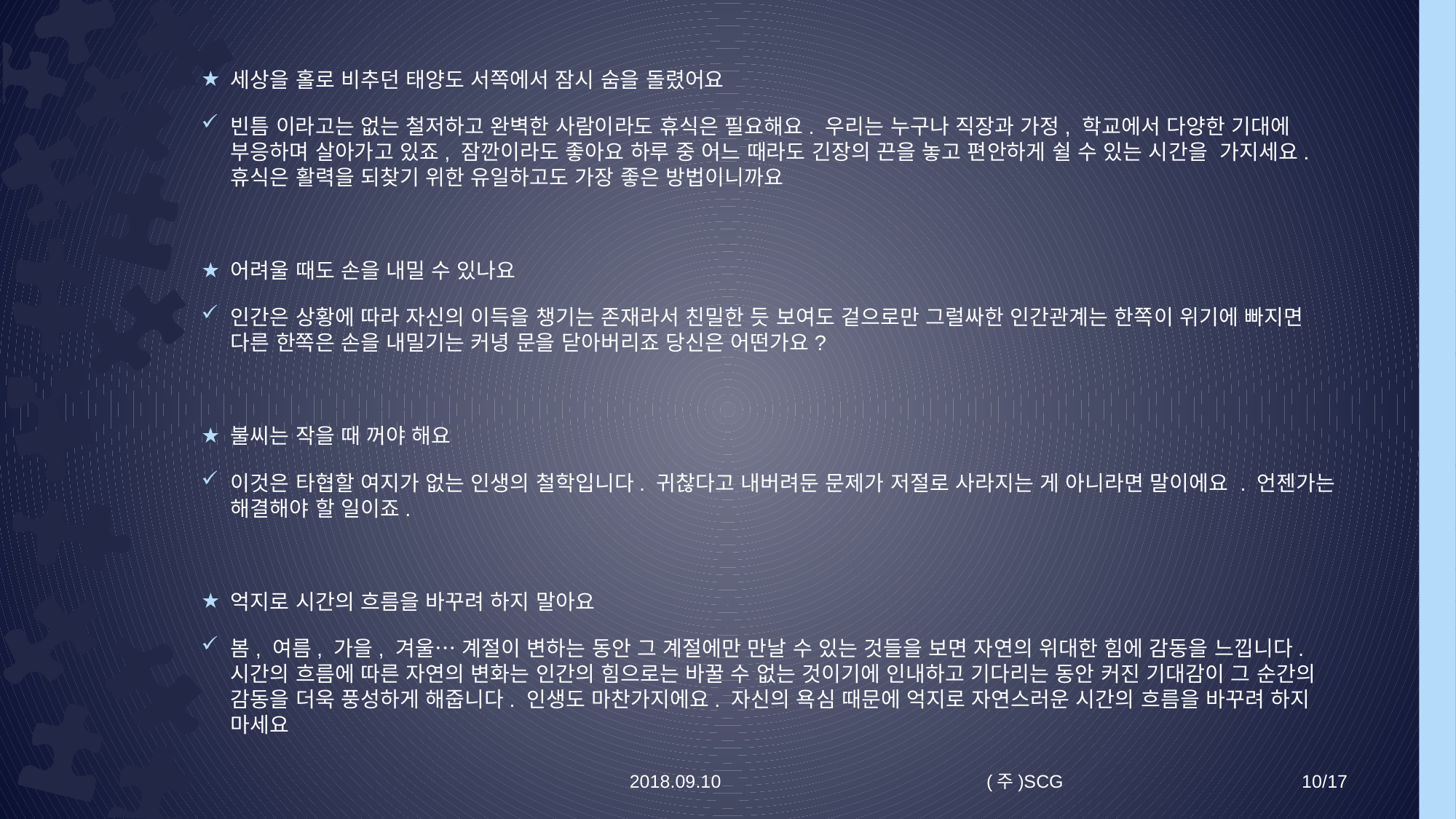

세상을 홀로 비추던 태양도 서쪽에서 잠시 숨을 돌렸어요
빈틈 이라고는 없는 철저하고 완벽한 사람이라도 휴식은 필요해요. 우리는 누구나 직장과 가정, 학교에서 다양한 기대에 부응하며 살아가고 있죠, 잠깐이라도 좋아요 하루 중 어느 때라도 긴장의 끈을 놓고 편안하게 쉴 수 있는 시간을  가지세요.  휴식은 활력을 되찾기 위한 유일하고도 가장 좋은 방법이니까요

어려울 때도 손을 내밀 수 있나요
인간은 상황에 따라 자신의 이득을 챙기는 존재라서 친밀한 듯 보여도 겉으로만 그럴싸한 인간관계는 한쪽이 위기에 빠지면 다른 한쪽은 손을 내밀기는 커녕 문을 닫아버리죠 당신은 어떤가요?

불씨는 작을 때 꺼야 해요
이것은 타협할 여지가 없는 인생의 철학입니다. 귀찮다고 내버려둔 문제가 저절로 사라지는 게 아니라면 말이에요 . 언젠가는 해결해야 할 일이죠.

억지로 시간의 흐름을 바꾸려 하지 말아요
봄, 여름, 가을, 겨울… 계절이 변하는 동안 그 계절에만 만날 수 있는 것들을 보면 자연의 위대한 힘에 감동을 느낍니다. 시간의 흐름에 따른 자연의 변화는 인간의 힘으로는 바꿀 수 없는 것이기에 인내하고 기다리는 동안 커진 기대감이 그 순간의 감동을 더욱 풍성하게 해줍니다. 인생도 마찬가지에요. 자신의 욕심 때문에 억지로 자연스러운 시간의 흐름을 바꾸려 하지 마세요
2018.09.10
(주)SCG
10/17